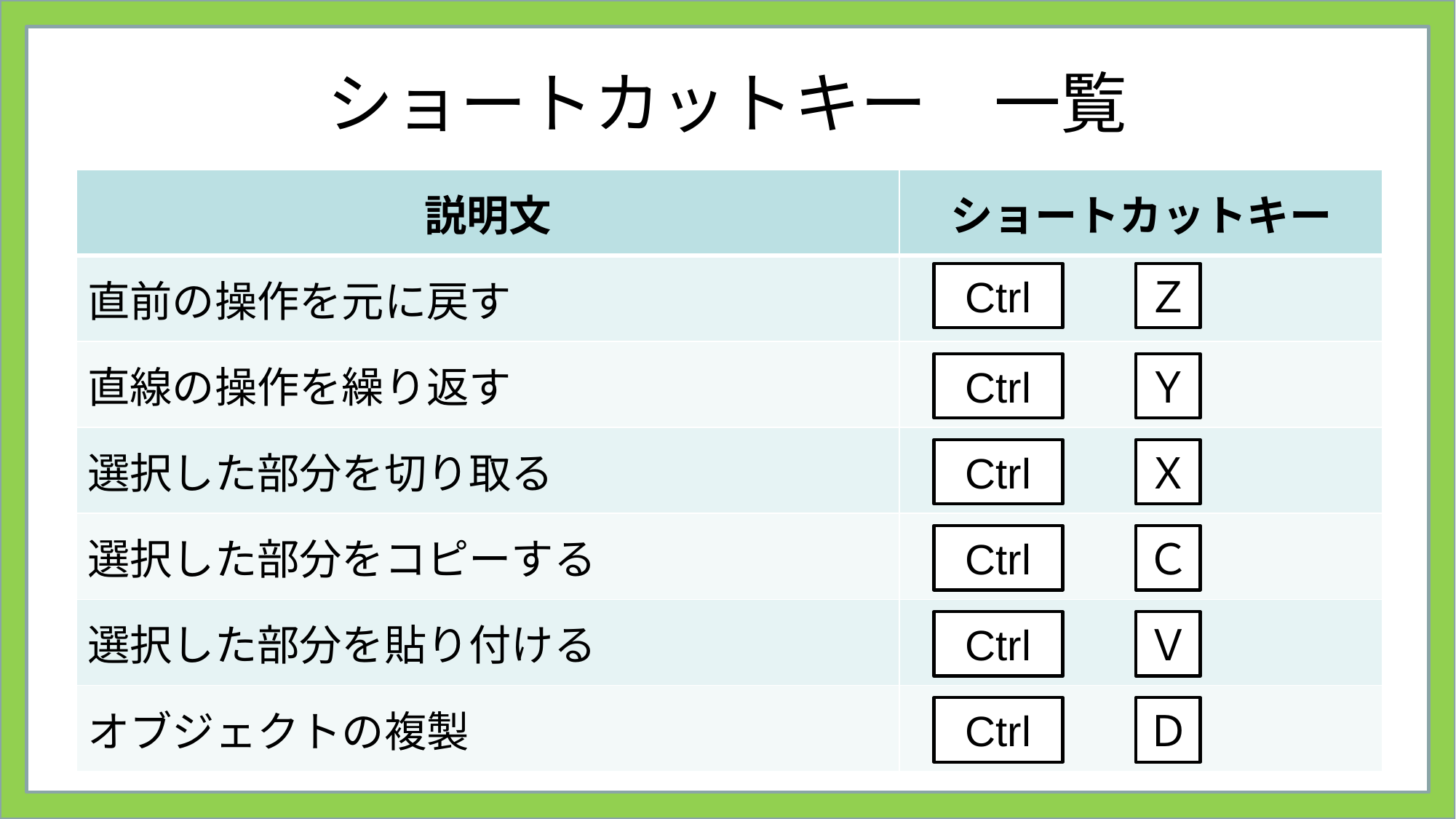

# ショートカットキー　一覧
| 説明文 | ショートカットキー |
| --- | --- |
| 直前の操作を元に戻す | ＋ |
| 直線の操作を繰り返す | ＋ |
| 選択した部分を切り取る | ＋ |
| 選択した部分をコピーする | ＋ |
| 選択した部分を貼り付ける | ＋ |
| オブジェクトの複製 | ＋ |
Ctrl
Ｚ
Ctrl
Ｙ
Ctrl
Ｘ
Ctrl
Ｃ
Ctrl
Ｖ
Ctrl
Ｄ